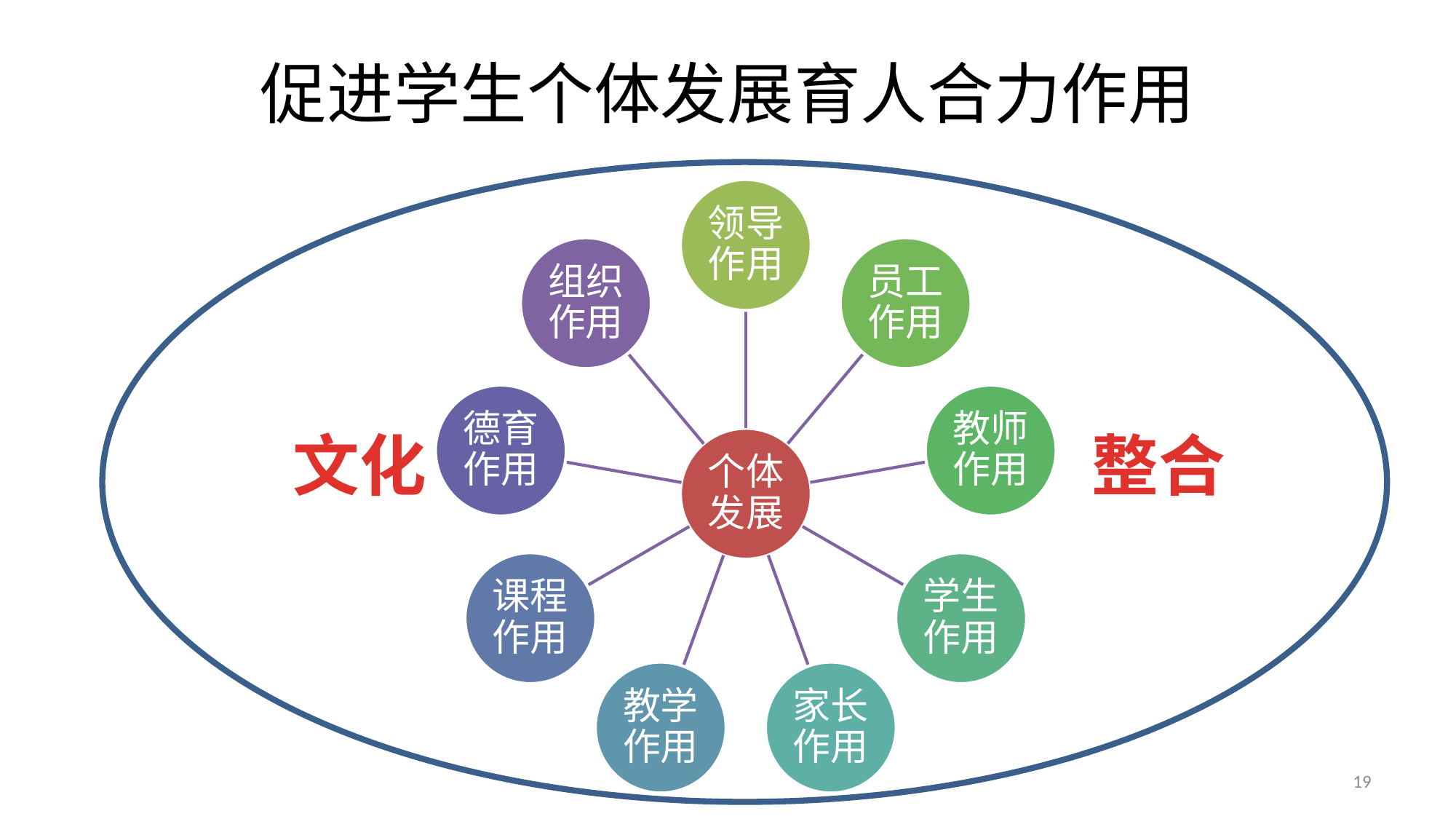

# 促进学生个体发展育人合力作用

个体发展

领导作用

员工作用

教师作用

学生作用

家长作用

教学作用

课程作用

德育作用

组织作用
文化                                          整合
19